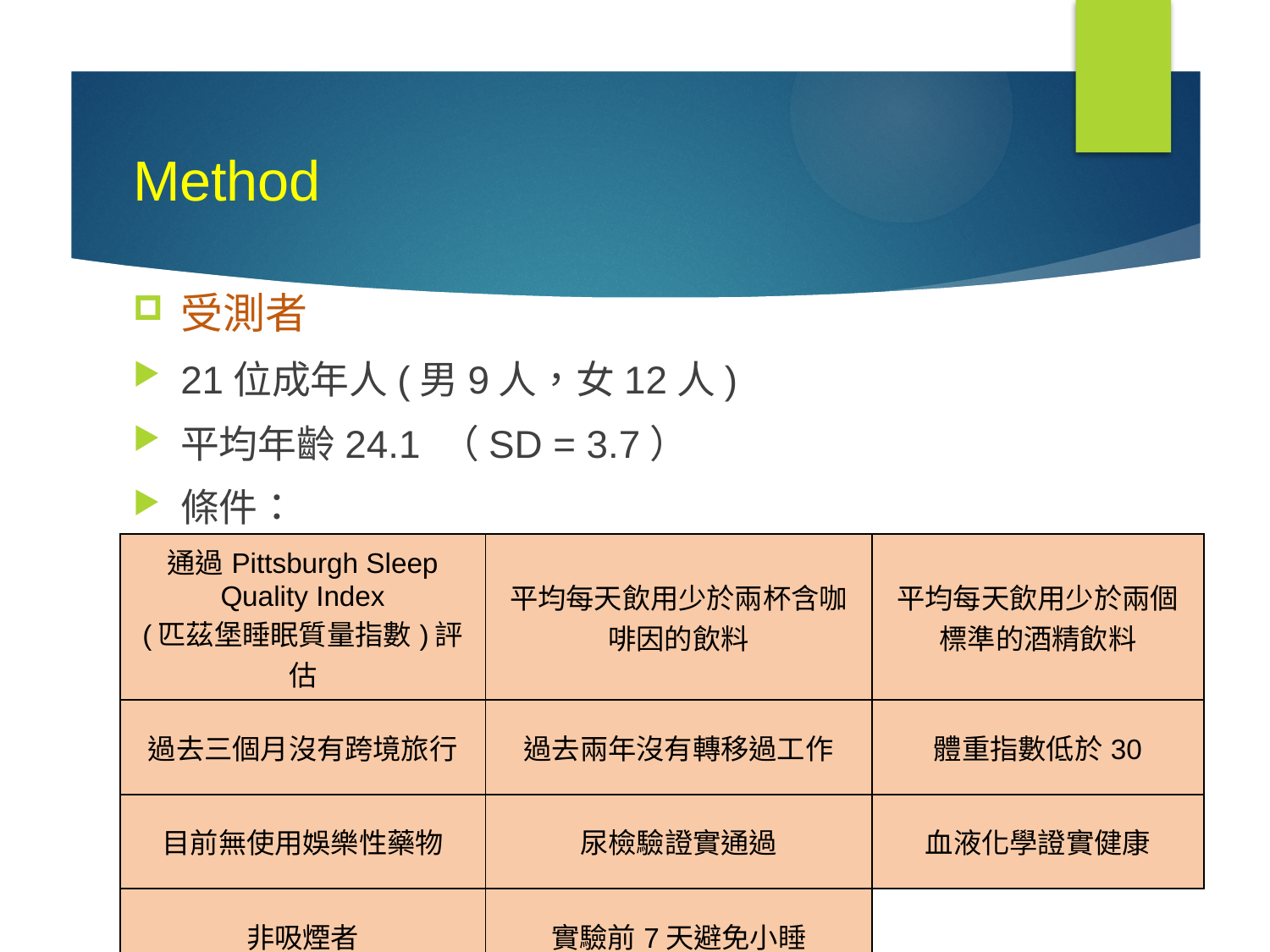

# Method
受測者
21位成年人(男9人，女12人)
平均年齡24.1 （SD = 3.7）
條件：
| 通過Pittsburgh Sleep Quality Index (匹茲堡睡眠質量指數)評估 | 平均每天飲用少於兩杯含咖啡因的飲料 | 平均每天飲用少於兩個標準的酒精飲料 |
| --- | --- | --- |
| 過去三個月沒有跨境旅行 | 過去兩年沒有轉移過工作 | 體重指數低於30 |
| 目前無使用娛樂性藥物 | 尿檢驗證實通過 | 血液化學證實健康 |
| 非吸煙者 | 實驗前7天避免小睡 |  |